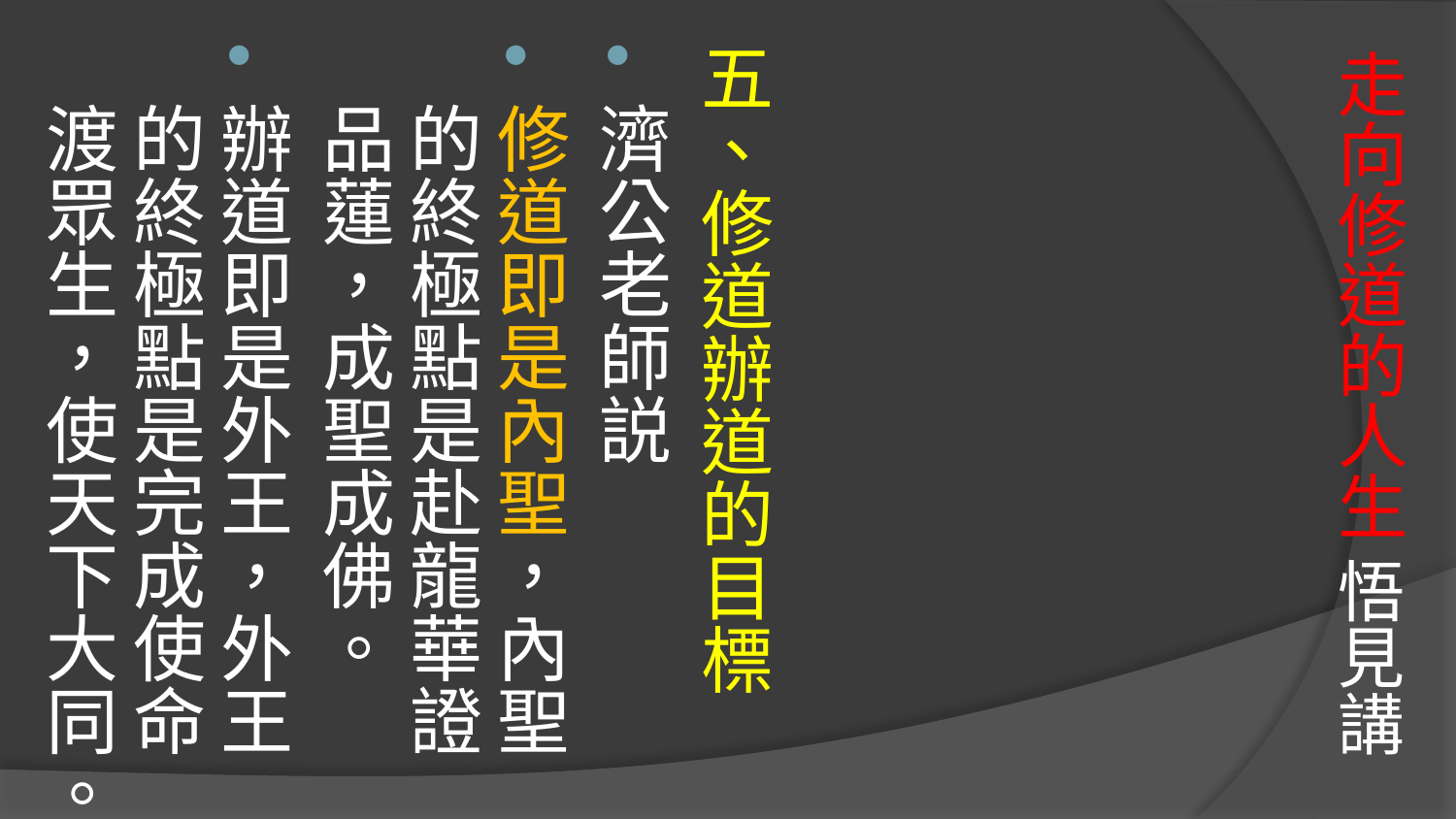

# 走向修道的人生 悟見講
五、修道辦道的目標
濟公老師説
修道即是內聖，內聖的終極點是赴龍華證品蓮，成聖成佛。
辦道即是外王，外王的終極點是完成使命渡眾生，使天下大同。